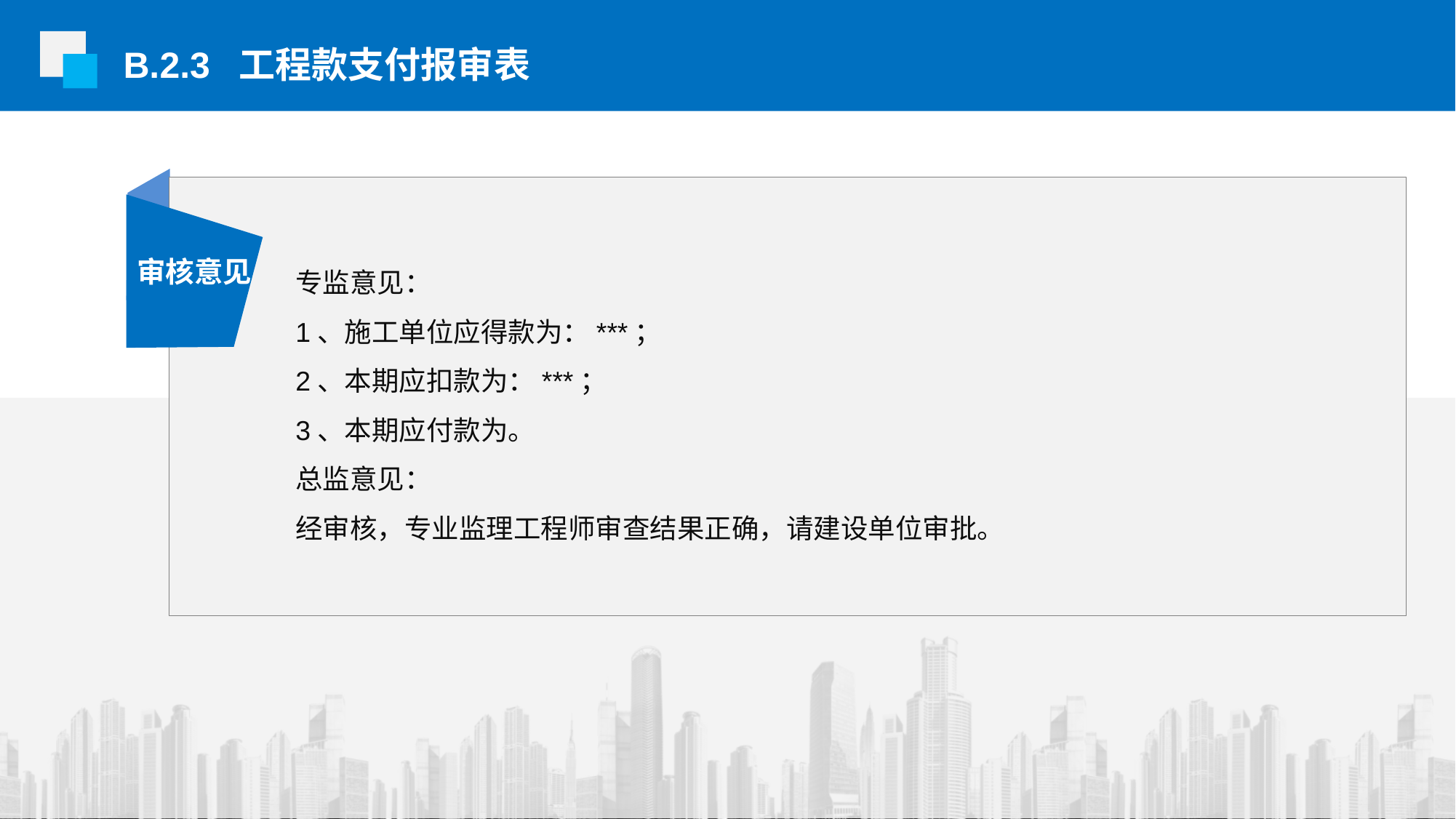

B.2.3  工程款支付报审表

专监意见：
1、施工单位应得款为：***；
2、本期应扣款为：***；
3、本期应付款为。
总监意见：
经审核，专业监理工程师审查结果正确，请建设单位审批。
审核意见